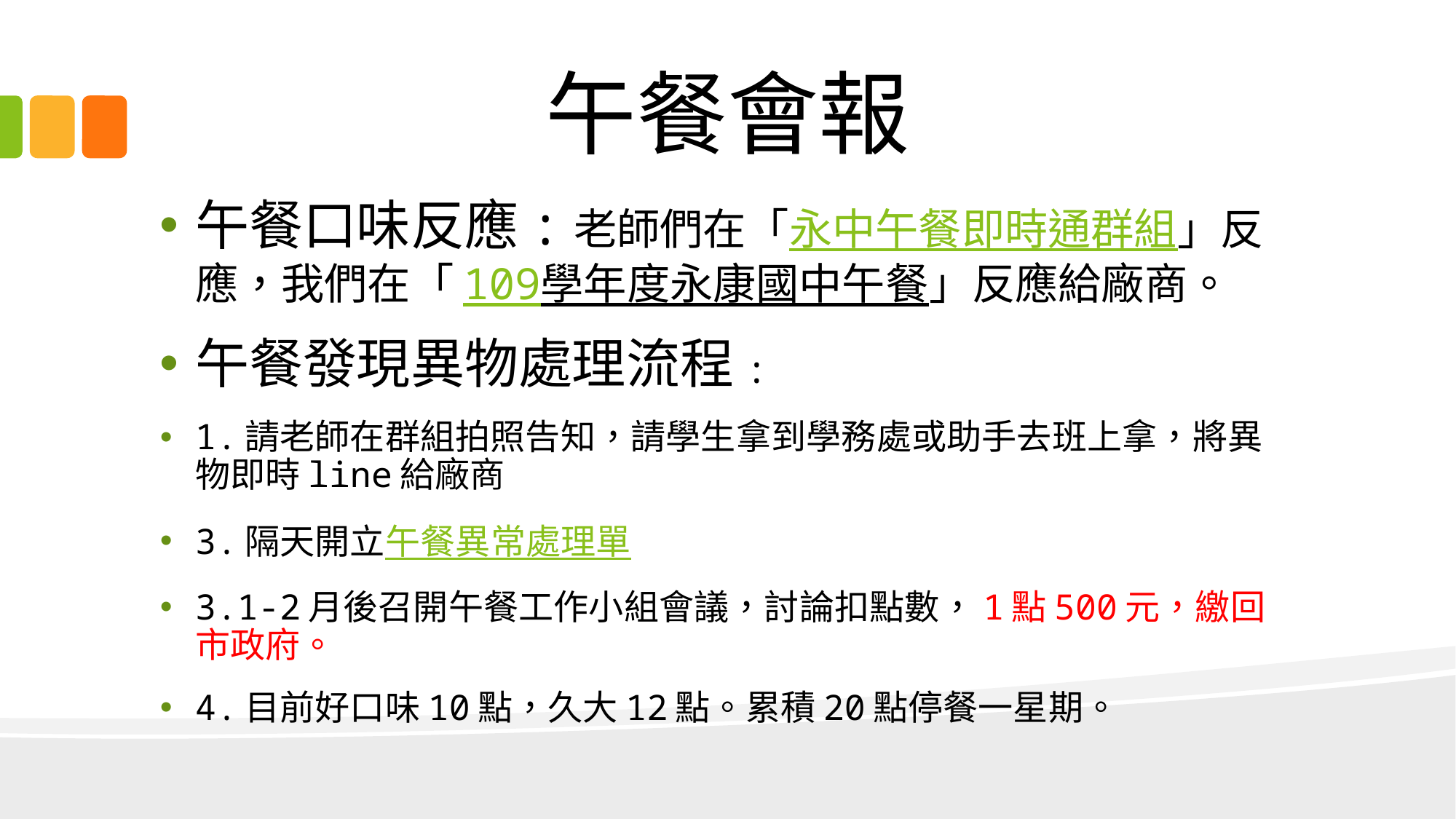

# 午餐會報
午餐口味反應:老師們在「永中午餐即時通群組」反應，我們在「109學年度永康國中午餐」反應給廠商。
午餐發現異物處理流程:
1.請老師在群組拍照告知，請學生拿到學務處或助手去班上拿，將異物即時line給廠商
3.隔天開立午餐異常處理單
3.1-2月後召開午餐工作小組會議，討論扣點數，1點500元，繳回市政府。
4.目前好口味10點，久大12點。累積20點停餐一星期。